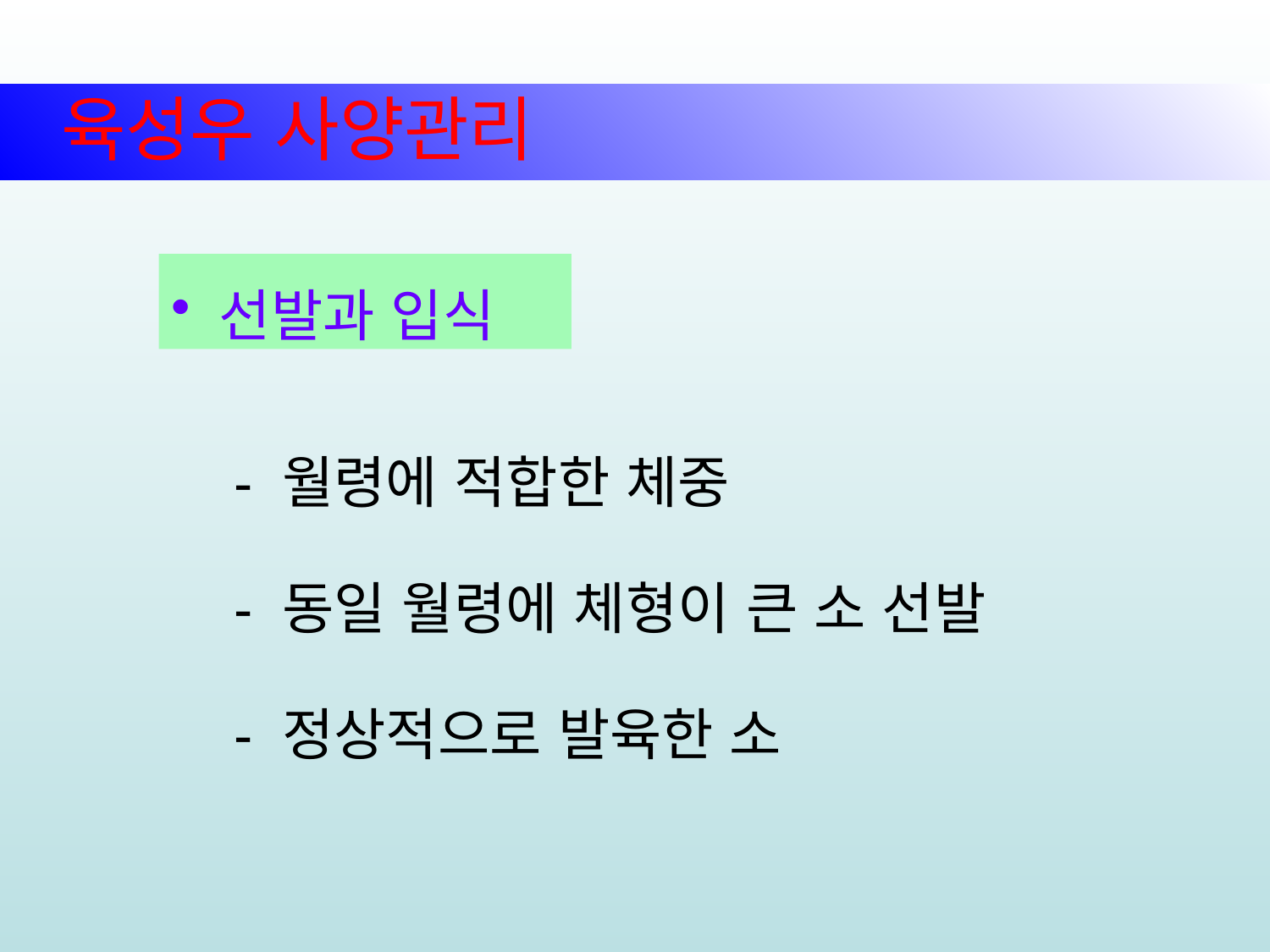

육성우 사양관리
선발과 입식
    - 월령에 적합한 체중
    - 동일 월령에 체형이 큰 소 선발
    - 정상적으로 발육한 소